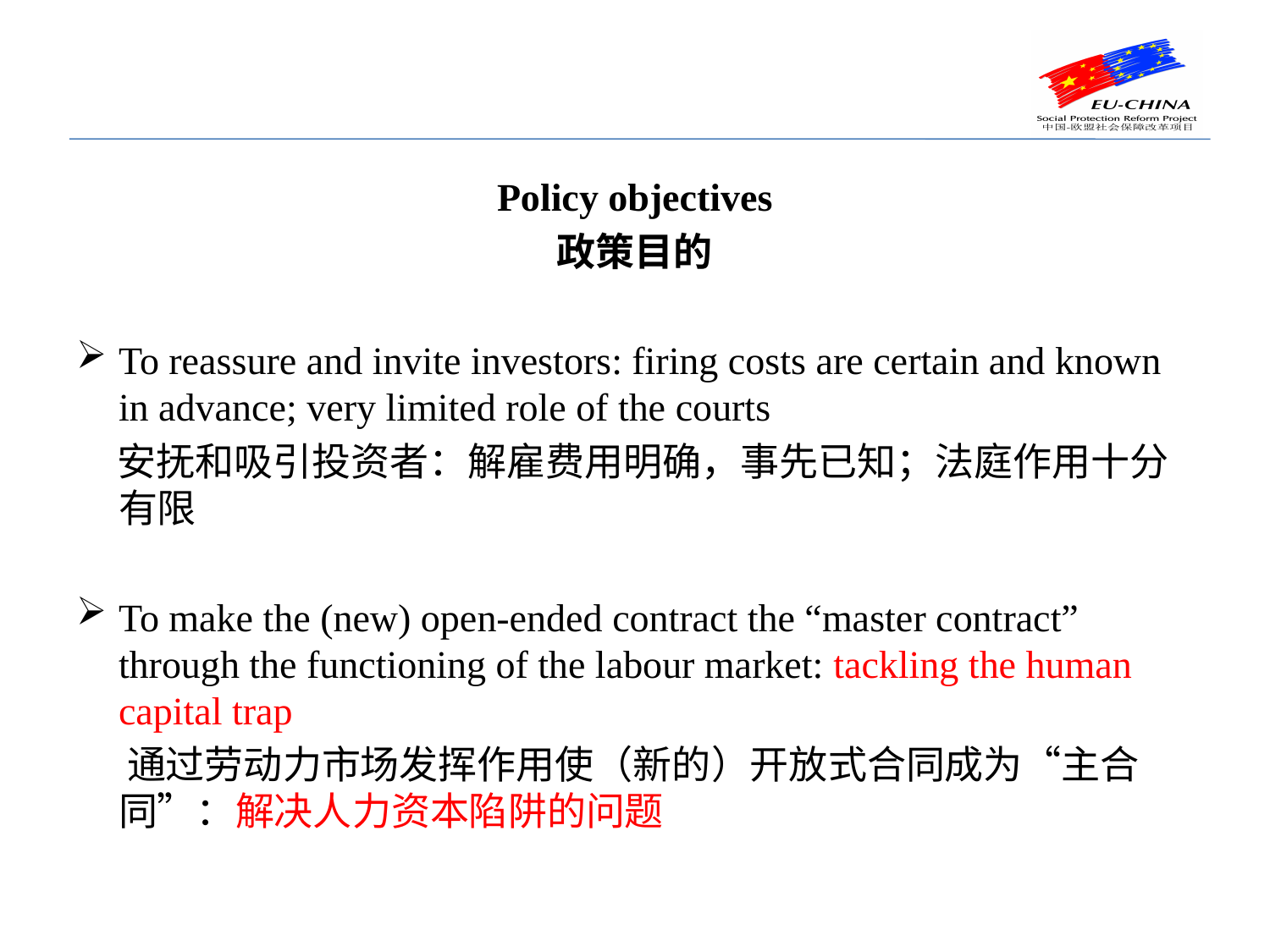

Policy objectives
政策目的

To reassure and invite investors: firing costs are certain and known in advance; very limited role of the courts
    安抚和吸引投资者：解雇费用明确，事先已知；法庭作用十分有限

To make the (new) open-ended contract the “master contract” through the functioning of the labour market: tackling the human capital trap
     通过劳动力市场发挥作用使（新的）开放式合同成为“主合同”：解决人力资本陷阱的问题